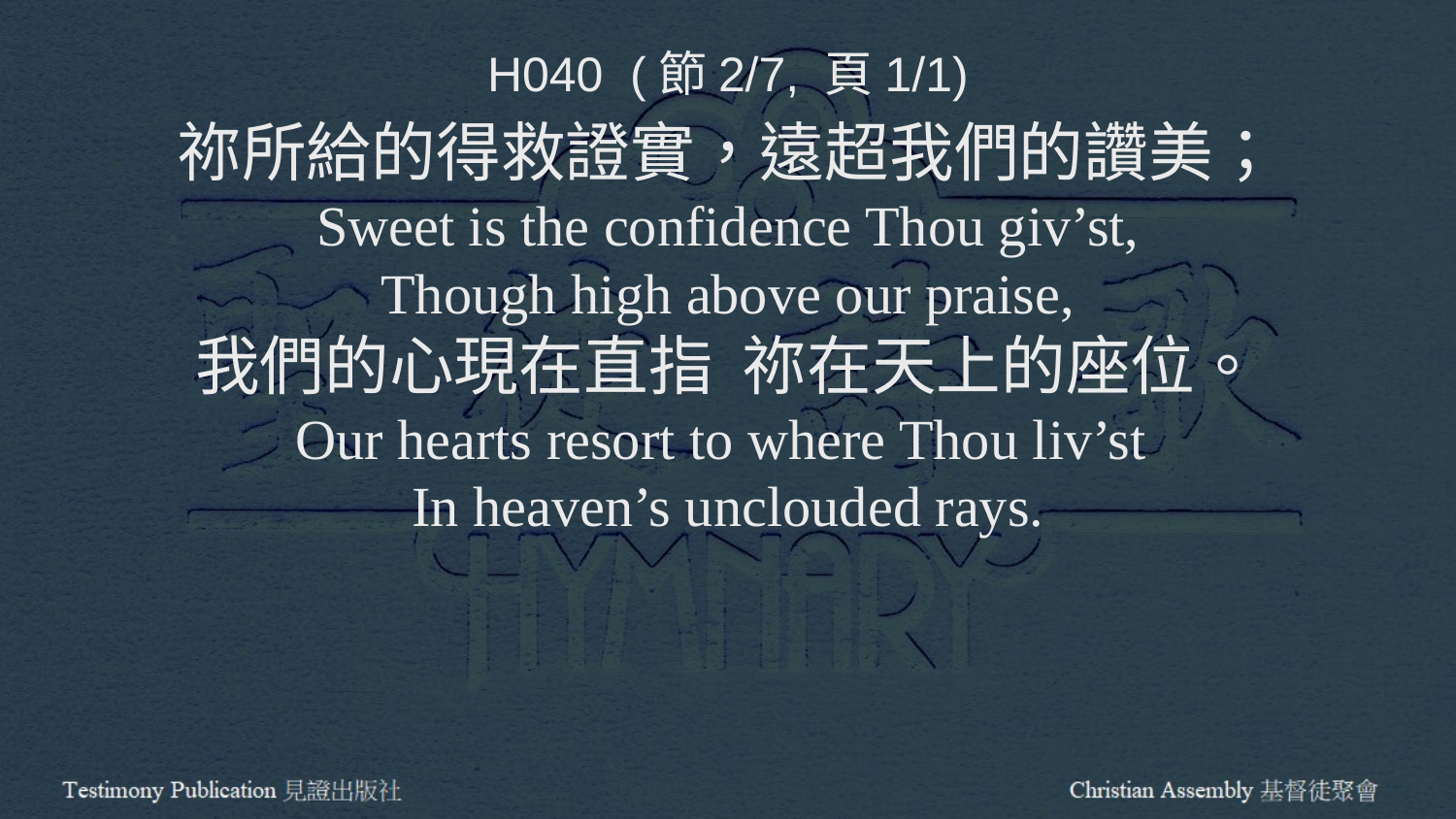

H040  (節2/7, 頁1/1)
祢所給的得救證實，遠超我們的讚美；
Sweet is the confidence Thou giv’st,
Though high above our praise,
我們的心現在直指  祢在天上的座位。
Our hearts resort to where Thou liv’st
In heaven’s unclouded rays.